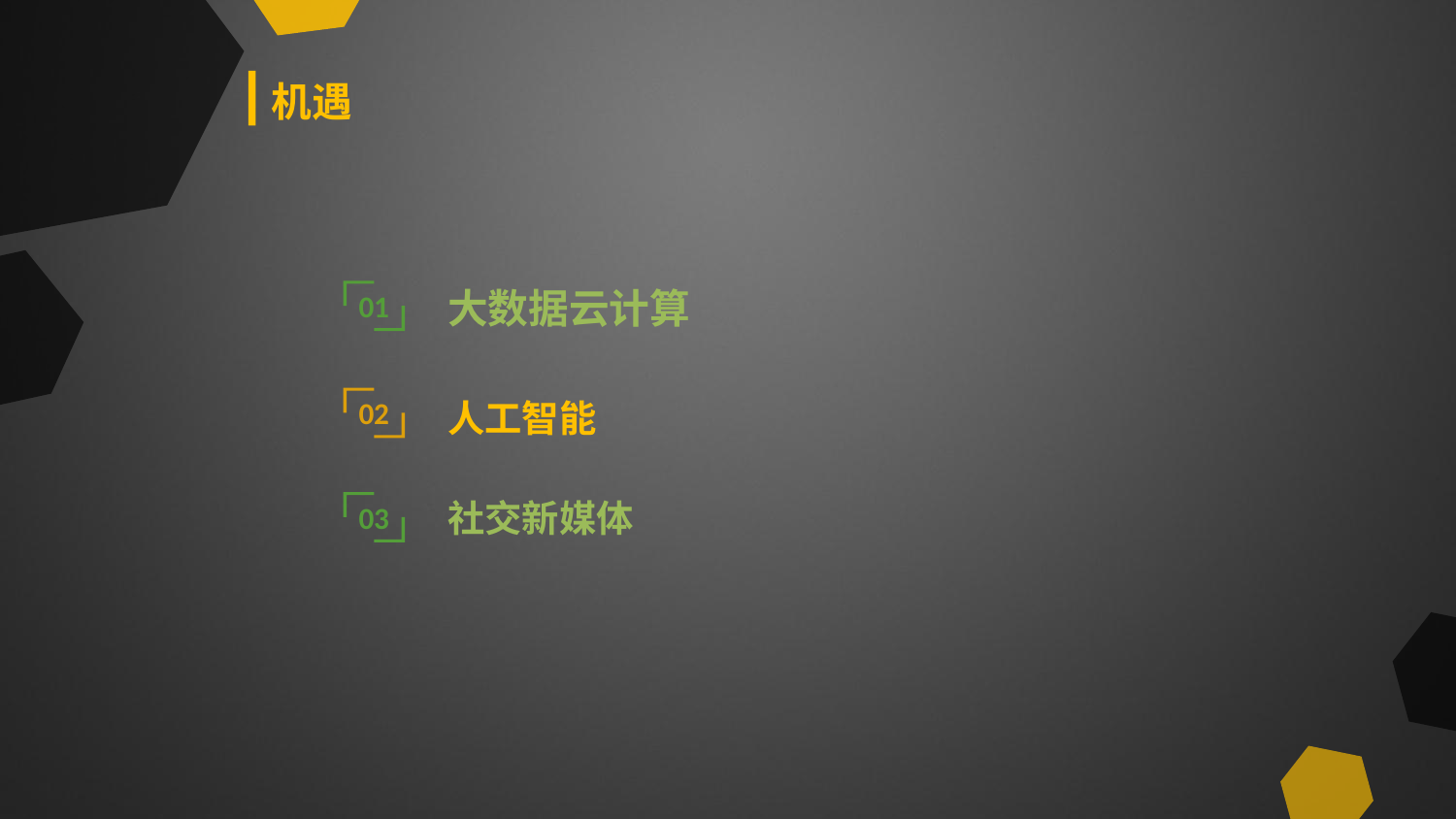

机遇

大数据云计算
01
02
人工智能
社交新媒体
03